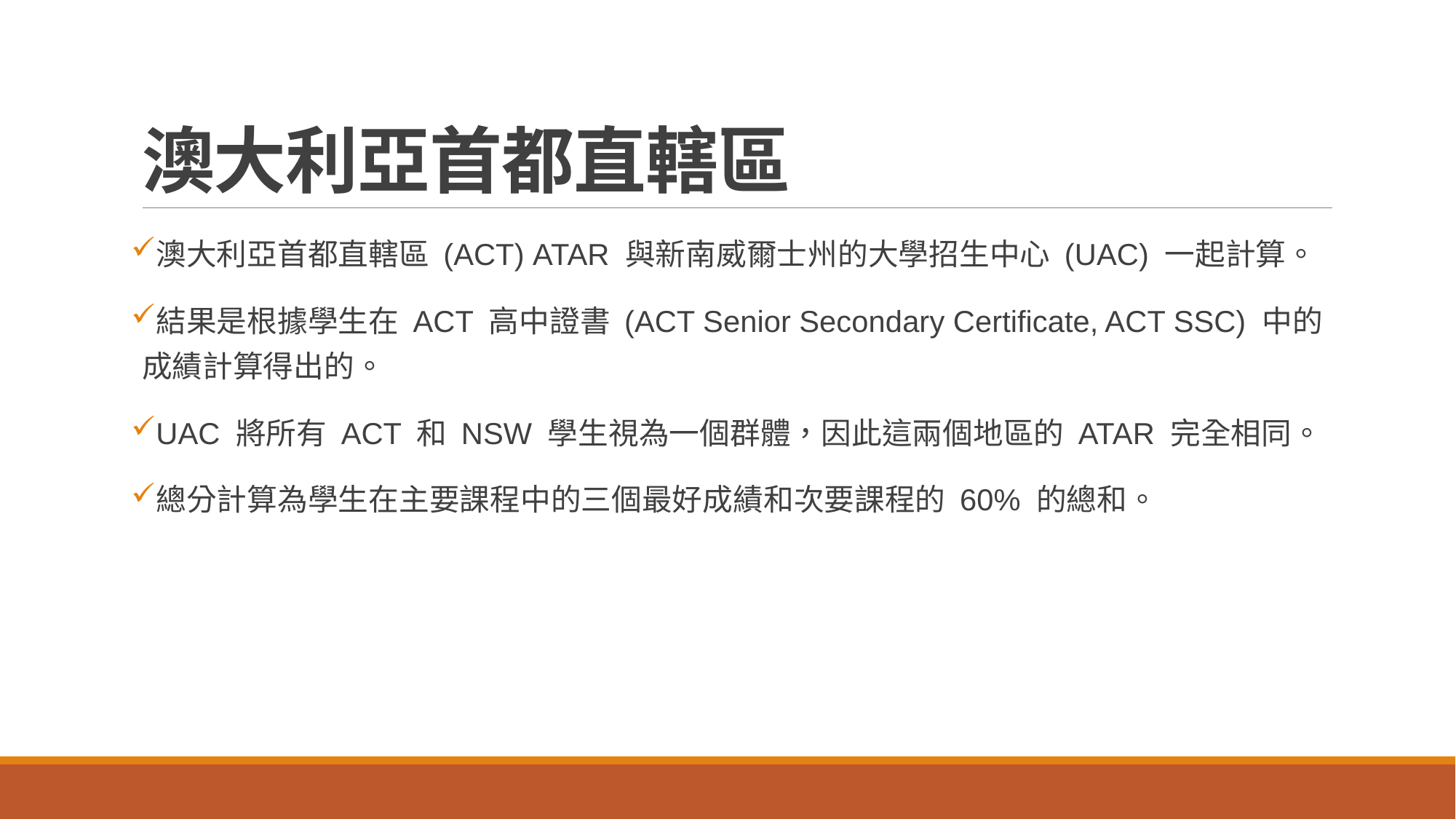

# 澳大利亞首都直轄區
澳大利亞首都直轄區 (ACT) ATAR 與新南威爾士州的大學招生中心 (UAC) 一起計算。
結果是根據學生在 ACT 高中證書 (ACT Senior Secondary Certificate, ACT SSC) 中的成績計算得出的。
UAC 將所有 ACT 和 NSW 學生視為一個群體，因此這兩個地區的 ATAR 完全相同。
總分計算為學生在主要課程中的三個最好成績和次要課程的 60% 的總和。